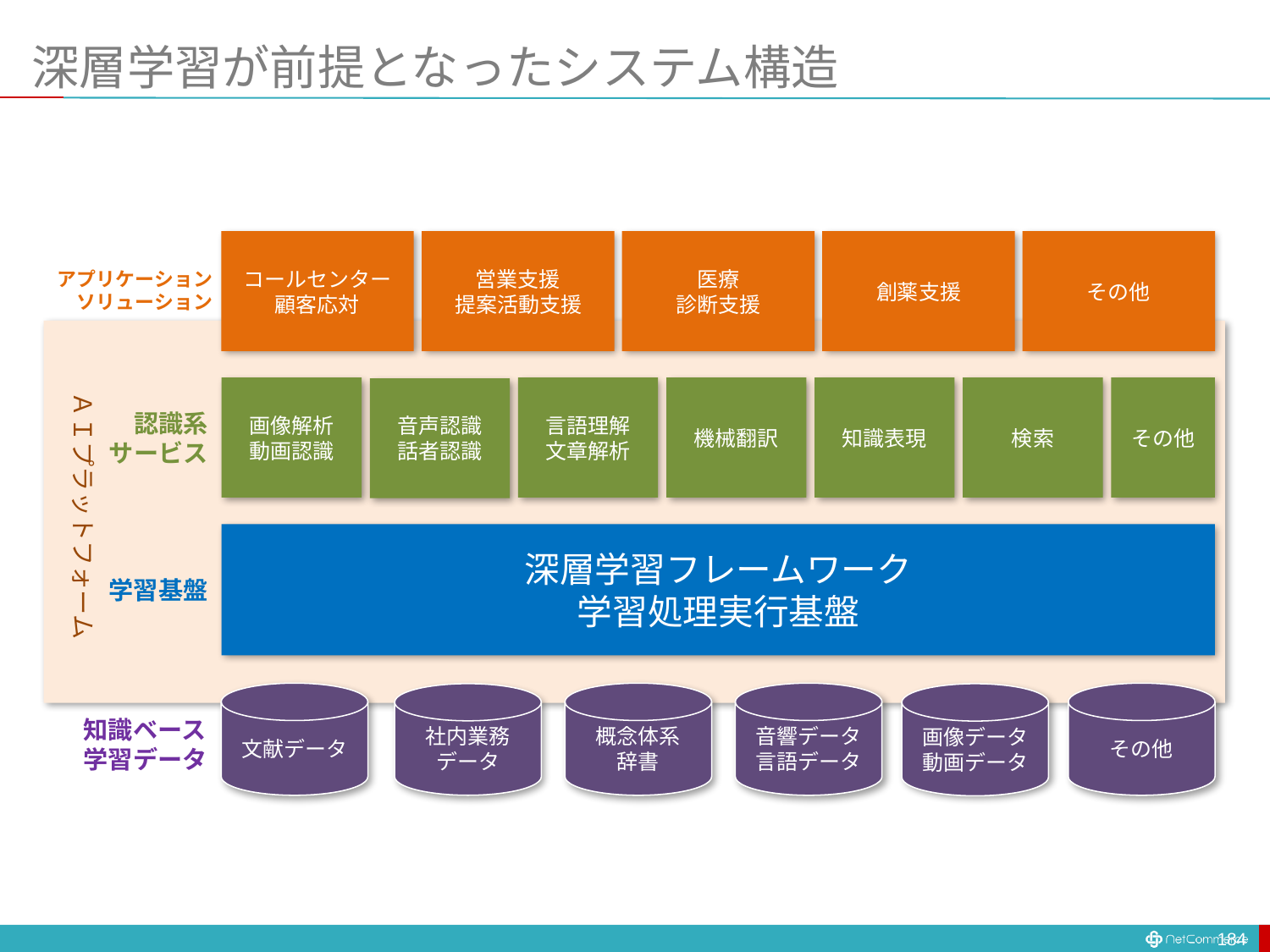

# 深層学習が前提となったシステム構造
営業支援
提案活動支援
医療
診断支援
創薬支援
その他
コールセンター
顧客応対
アプリケーション
ソリューション

画像解析
動画認識
言語理解
文章解析
機械翻訳
知識表現
検索
その他
音声認識
話者認識
ＡＩプラットフォーム
認識系
サービス
深層学習フレームワーク
学習処理実行基盤
学習基盤
文献データ
概念体系
辞書
音響データ
言語データ
その他
社内業務
データ
画像データ
動画データ
知識ベース
学習データ
184